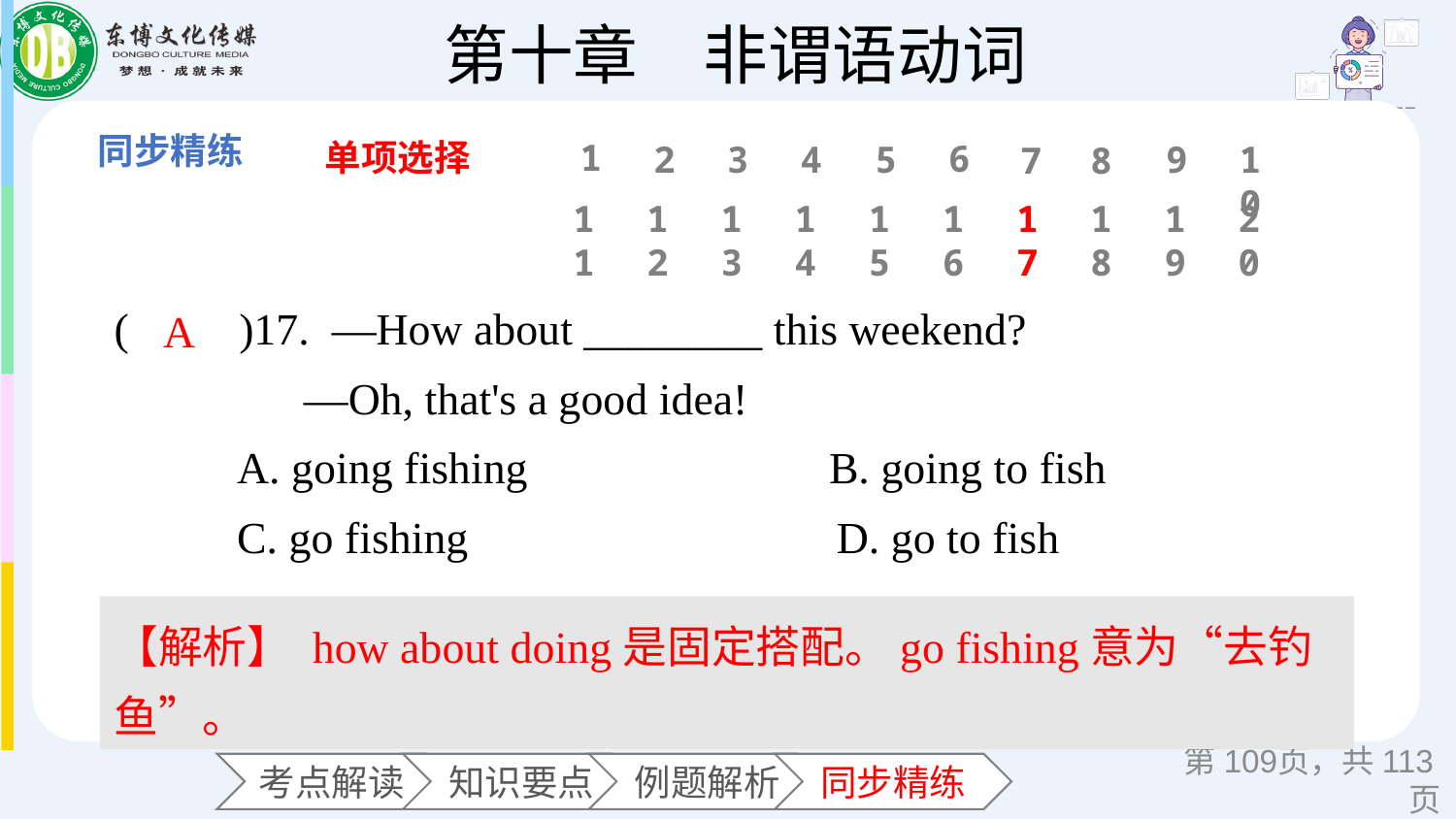

单项选择
1
6
2
3
4
5
9
10
7
8
11
12
13
14
15
16
17
18
19
20
(　　)17.  —How about ________ this weekend?
                 —Oh, that's a good idea!
           A. going fishing                           B. going to fish
           C. go fishing                                 D. go to fish
A
【解析】 how about doing是固定搭配。go fishing意为“去钓鱼”。
第109页，共113页